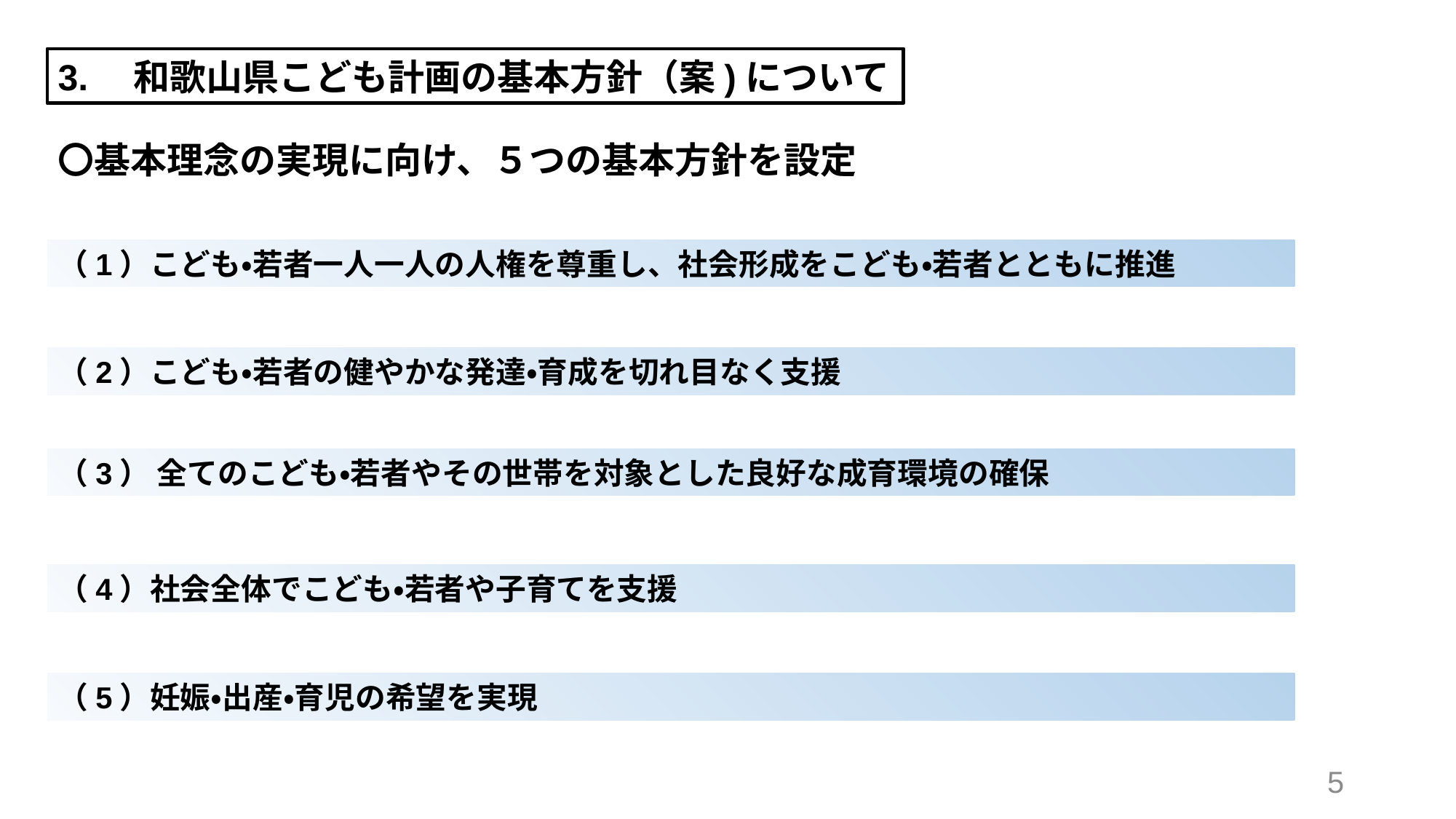

3.　和歌山県こども計画の基本方針（案)について
〇基本理念の実現に向け、５つの基本方針を設定
（1）こども・若者一人一人の人権を尊重し、社会形成をこども・若者とともに推進
（2）こども・若者の健やかな発達・育成を切れ目なく支援
（3） 全てのこども・若者やその世帯を対象とした良好な成育環境の確保
（4）社会全体でこども・若者や子育てを支援
（5）妊娠・出産・育児の希望を実現
5